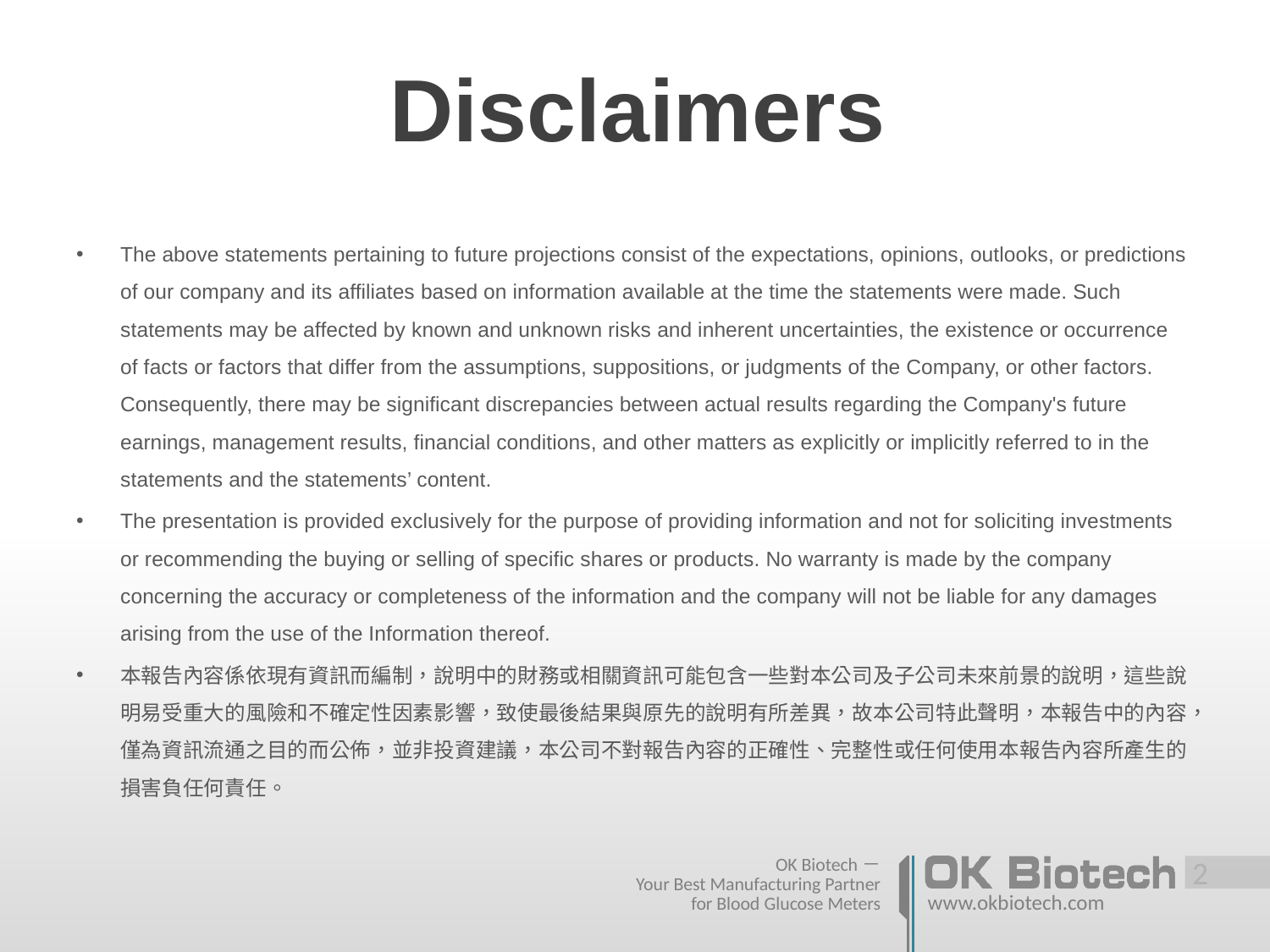

# Disclaimers
The above statements pertaining to future projections consist of the expectations, opinions, outlooks, or predictions of our company and its affiliates based on information available at the time the statements were made. Such statements may be affected by known and unknown risks and inherent uncertainties, the existence or occurrence of facts or factors that differ from the assumptions, suppositions, or judgments of the Company, or other factors. Consequently, there may be significant discrepancies between actual results regarding the Company's future earnings, management results, financial conditions, and other matters as explicitly or implicitly referred to in the statements and the statements’ content.
The presentation is provided exclusively for the purpose of providing information and not for soliciting investments or recommending the buying or selling of specific shares or products. No warranty is made by the company concerning the accuracy or completeness of the information and the company will not be liable for any damages arising from the use of the Information thereof.
本報告內容係依現有資訊而編制，說明中的財務或相關資訊可能包含一些對本公司及子公司未來前景的說明，這些說明易受重大的風險和不確定性因素影響，致使最後結果與原先的說明有所差異，故本公司特此聲明，本報告中的內容，僅為資訊流通之目的而公佈，並非投資建議，本公司不對報告內容的正確性、完整性或任何使用本報告內容所產生的損害負任何責任。

 2